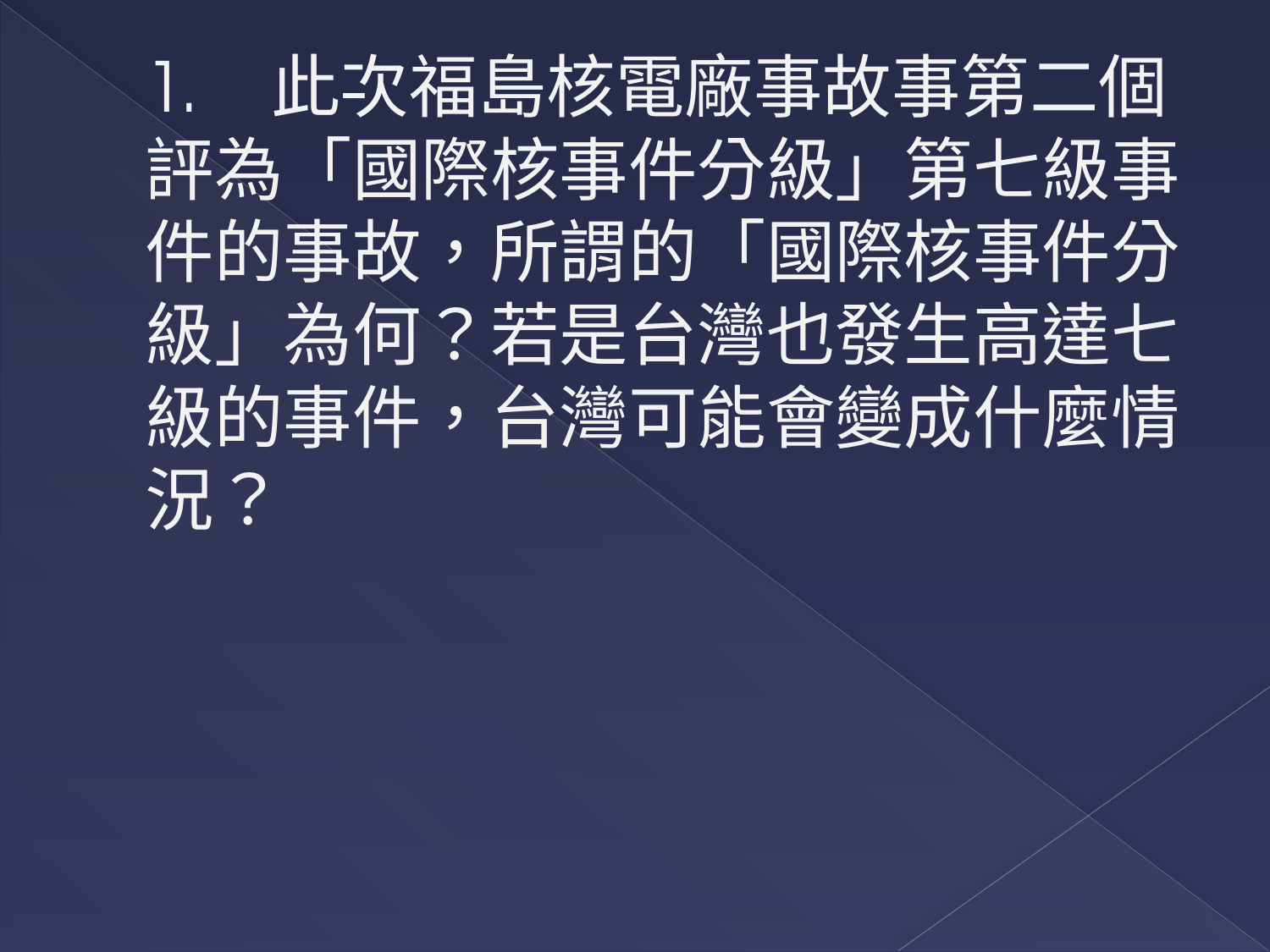

# 1.   此次福島核電廠事故事第二個評為「國際核事件分級」第七級事件的事故，所謂的「國際核事件分級」為何？若是台灣也發生高達七級的事件，台灣可能會變成什麼情況？